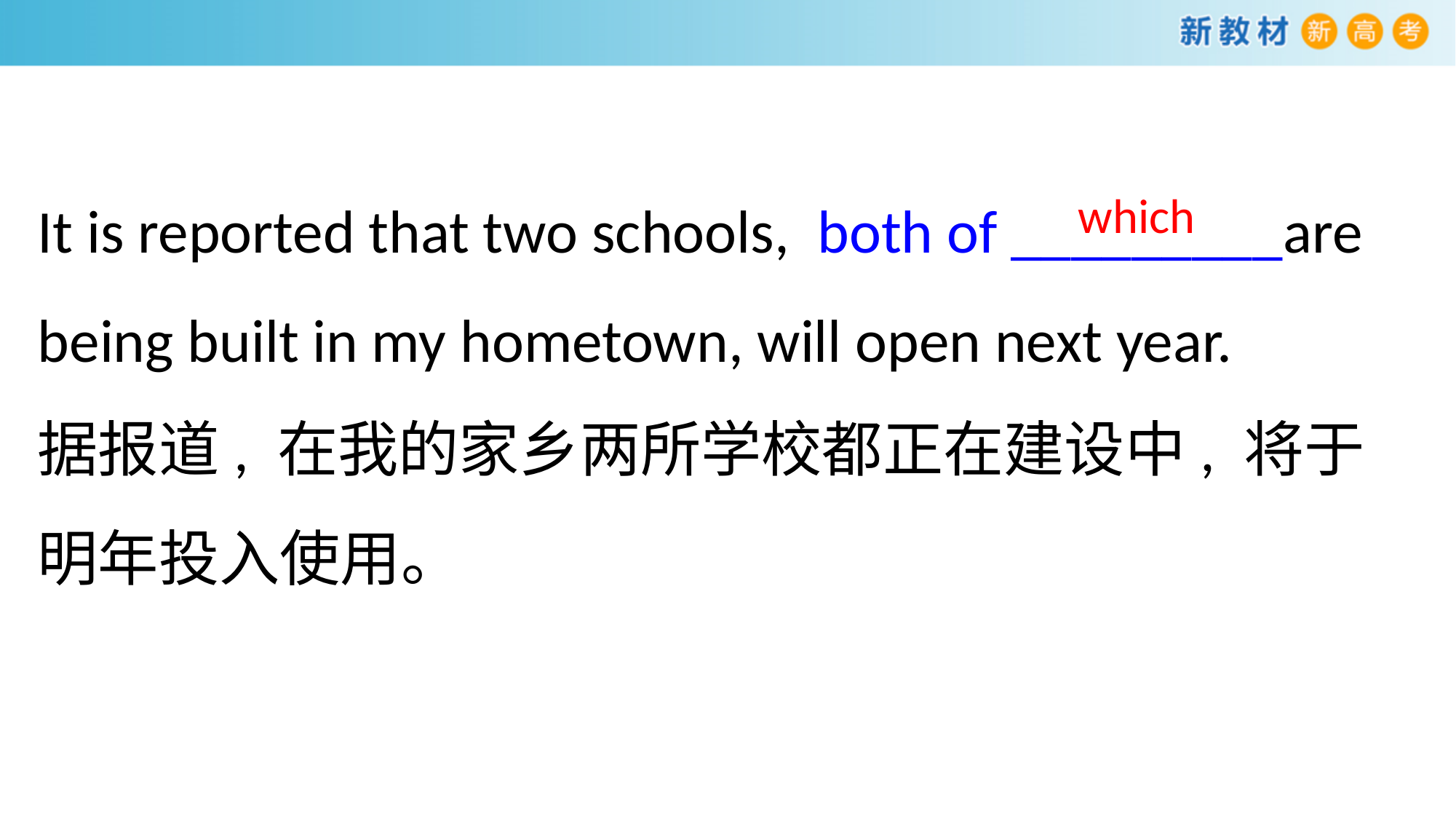

It is reported that two schools,  both of _________are being built in my hometown, will open next year.
据报道, 在我的家乡两所学校都正在建设中, 将于明年投入使用。
which